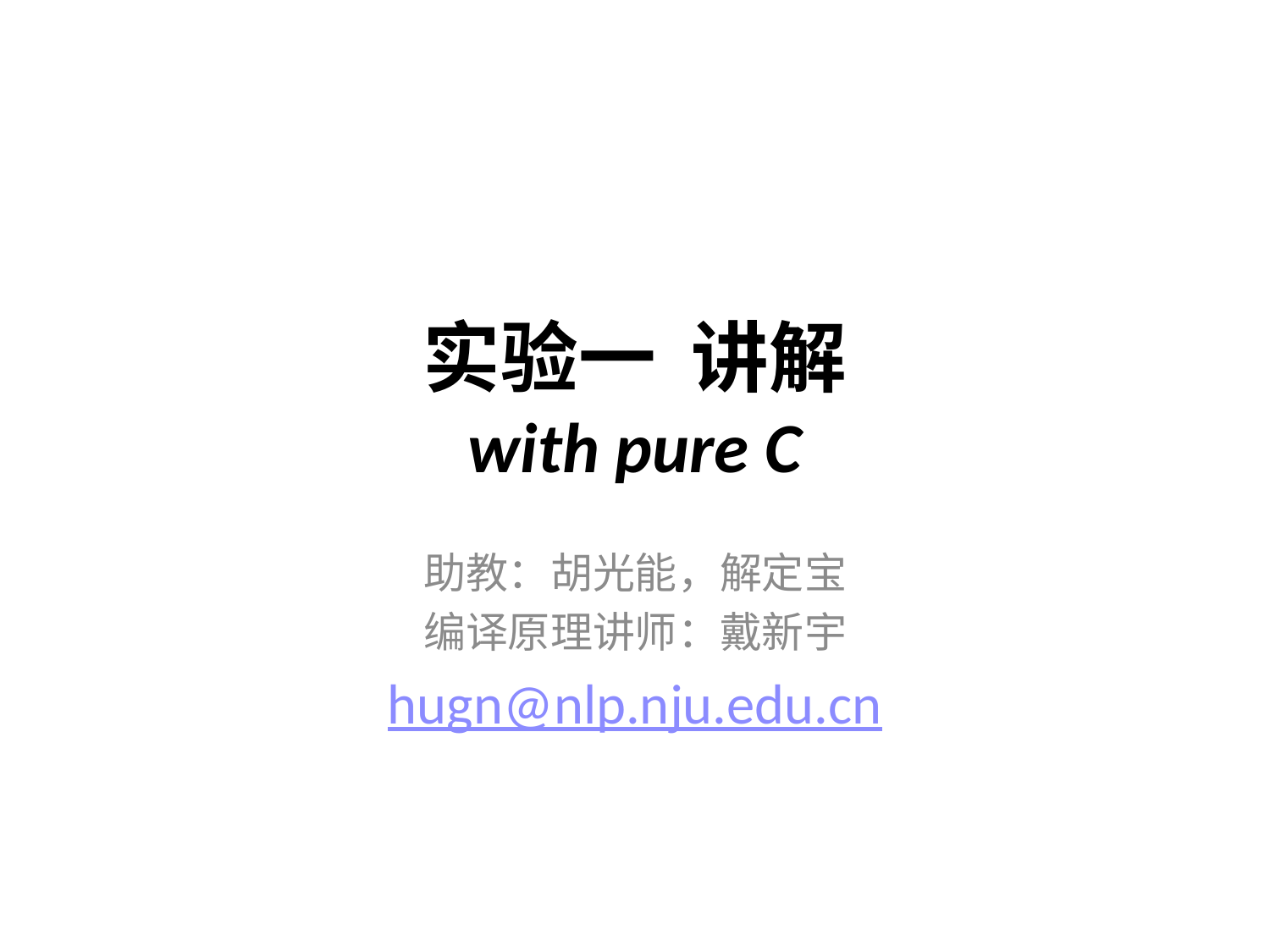

# 实验一  讲解 with pure C
助教：胡光能，解定宝
编译原理讲师：戴新宇
hugn@nlp.nju.edu.cn